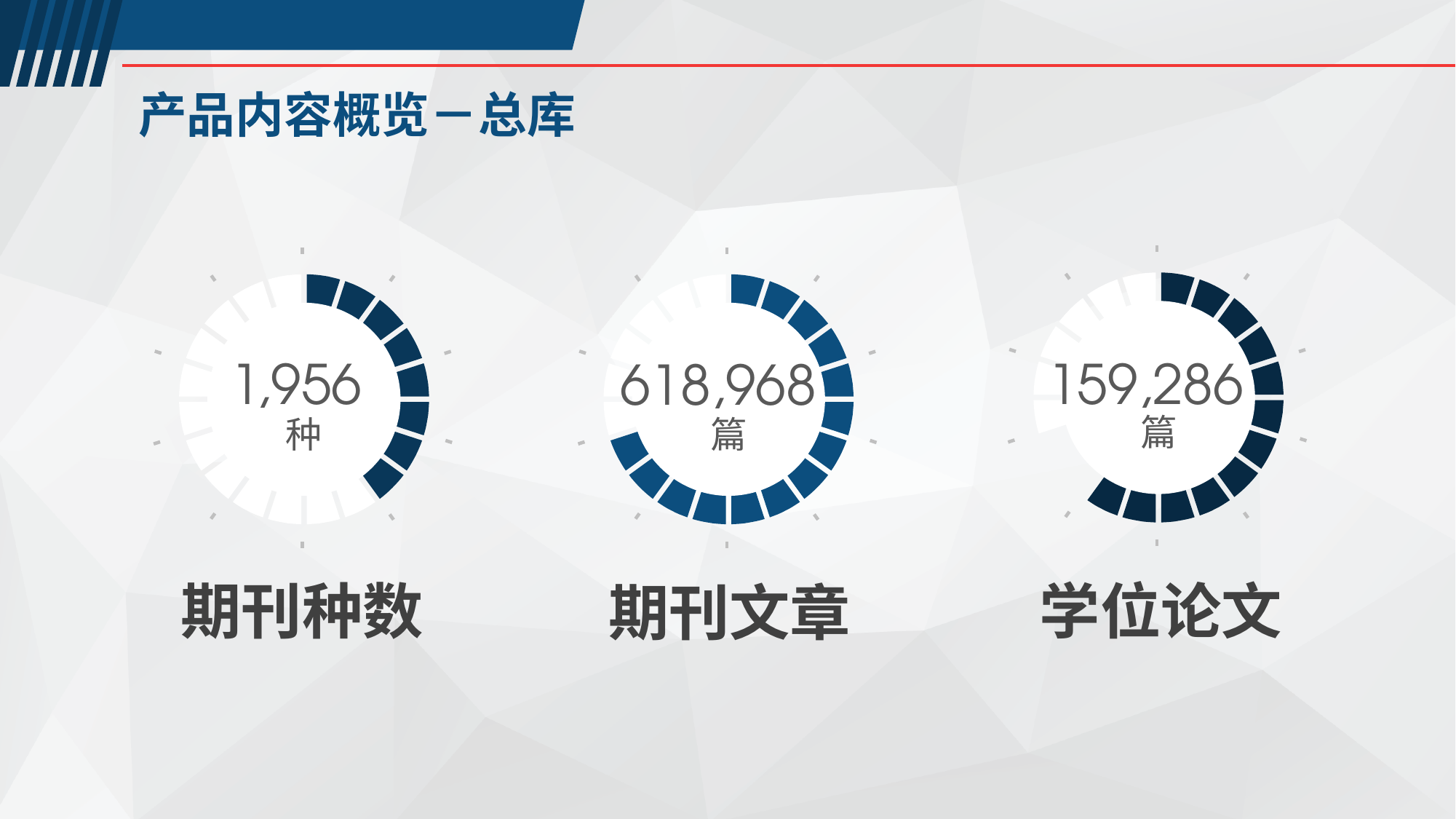

产品内容概览－总库

篇

种

篇
159,286
1,956
618,968
学位论文
期刊种数
期刊文章